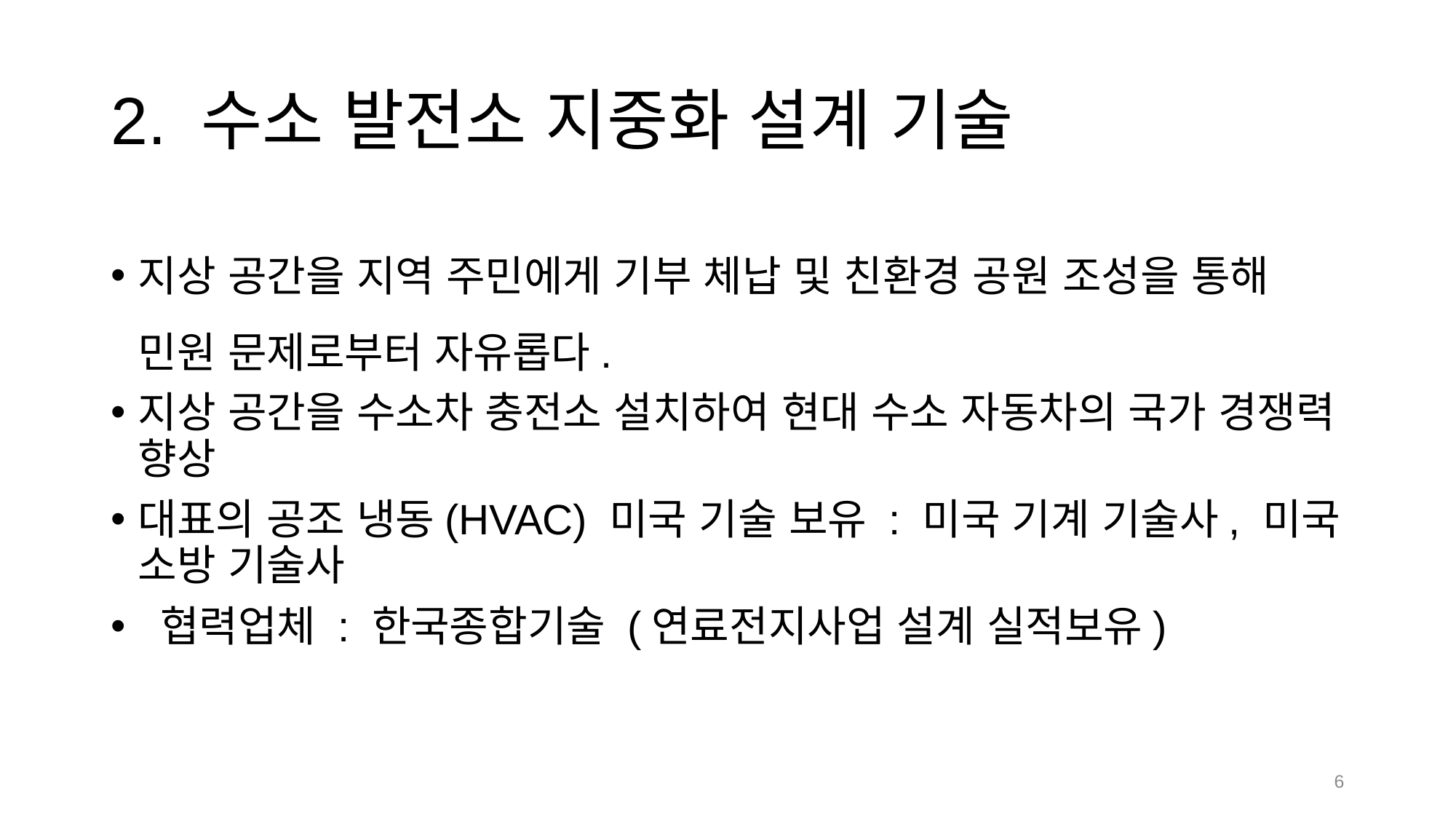

# 2. 수소 발전소 지중화 설계 기술
지상 공간을 지역 주민에게 기부 체납 및 친환경 공원 조성을 통해 민원 문제로부터 자유롭다.
지상 공간을 수소차 충전소 설치하여 현대 수소 자동차의 국가 경쟁력 향상
대표의 공조 냉동(HVAC) 미국 기술 보유 : 미국 기계 기술사, 미국 소방 기술사
 협력업체 : 한국종합기술 (연료전지사업 설계 실적보유)

6